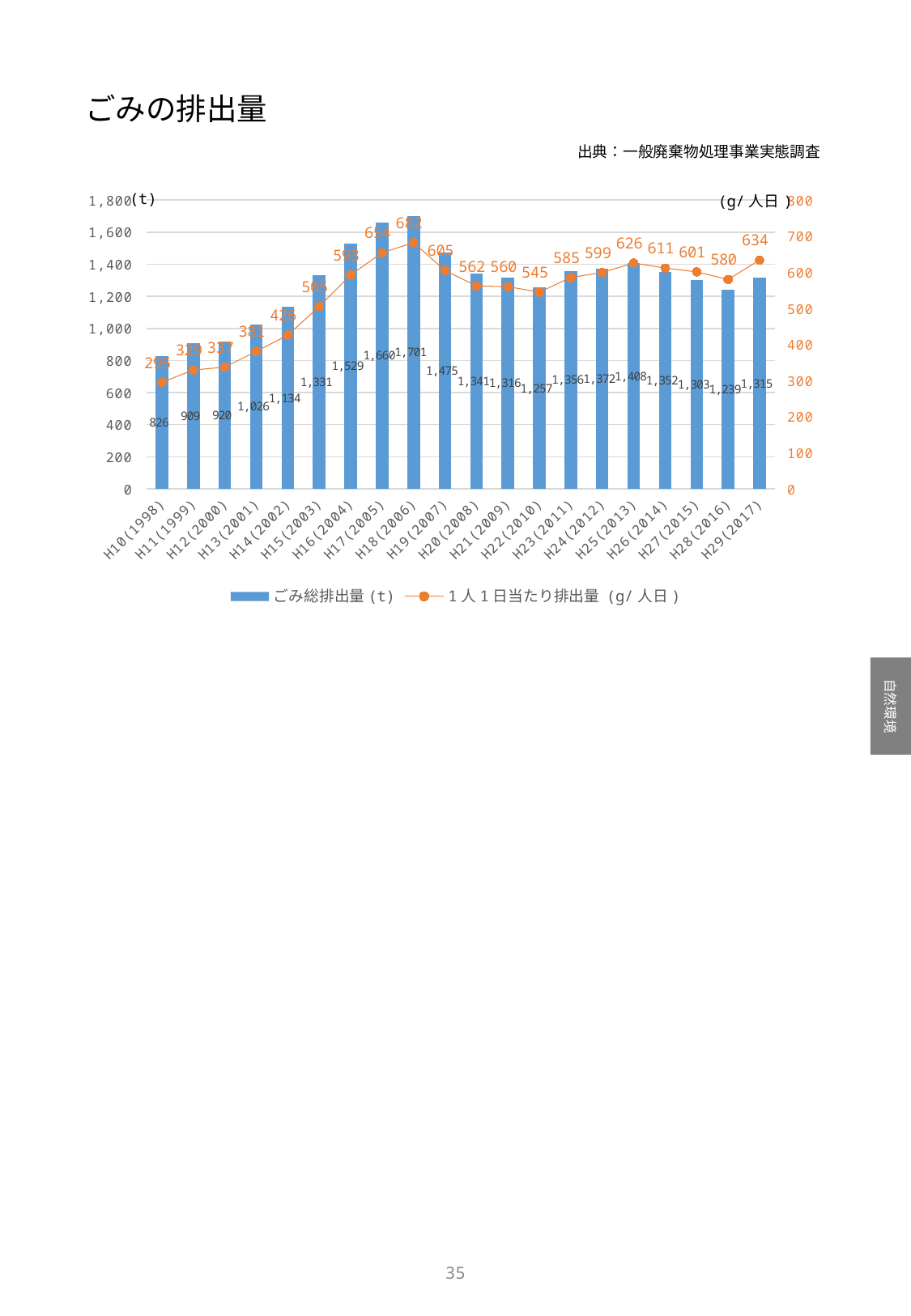

# ごみの排出量
出典：一般廃棄物処理事業実態調査

### Chart

| Category | ごみ総排出量(t) | 1人1日当たり排出量 (g/人日) |
|---|---|---|
| H10(1998) | 826.0 | 295.3554814187075 |
| H11(1999) | 909.0 | 329.15820233995635 |
| H12(2000) | 920.0 | 337.2872936177545 |
| H13(2001) | 1026.0 | 380.8371364462253 |
| H14(2002) | 1134.0 | 425.7707708741254 |
| H15(2003) | 1331.0 | 504.87463860307145 |
| H16(2004) | 1529.0 | 592.5931667690495 |
| H17(2005) | 1660.0 | 654.0982605320656 |
| H18(2006) | 1701.0 | 681.8250142798448 |
| H19(2007) | 1475.0 | 604.8408591938681 |
| H20(2008) | 1341.0 | 561.9413586325675 |
| H21(2009) | 1316.0 | 559.9440055994401 |
| H22(2010) | 1257.0 | 544.8244923965126 |
| H23(2011) | 1356.0 | 585.202658788009 |
| H24(2012) | 1372.0 | 599.410637791268 |
| H25(2013) | 1408.0 | 625.5122825645116 |
| H26(2014) | 1352.0 | 611.4410018225645 |
| H27(2015) | 1303.0 | 600.9637558436 |
| H28(2016) | 1239.0 | 580.061611063774 |
| H29(2017) | 1315.0 | 633.6158505148429 |
自然環境
35